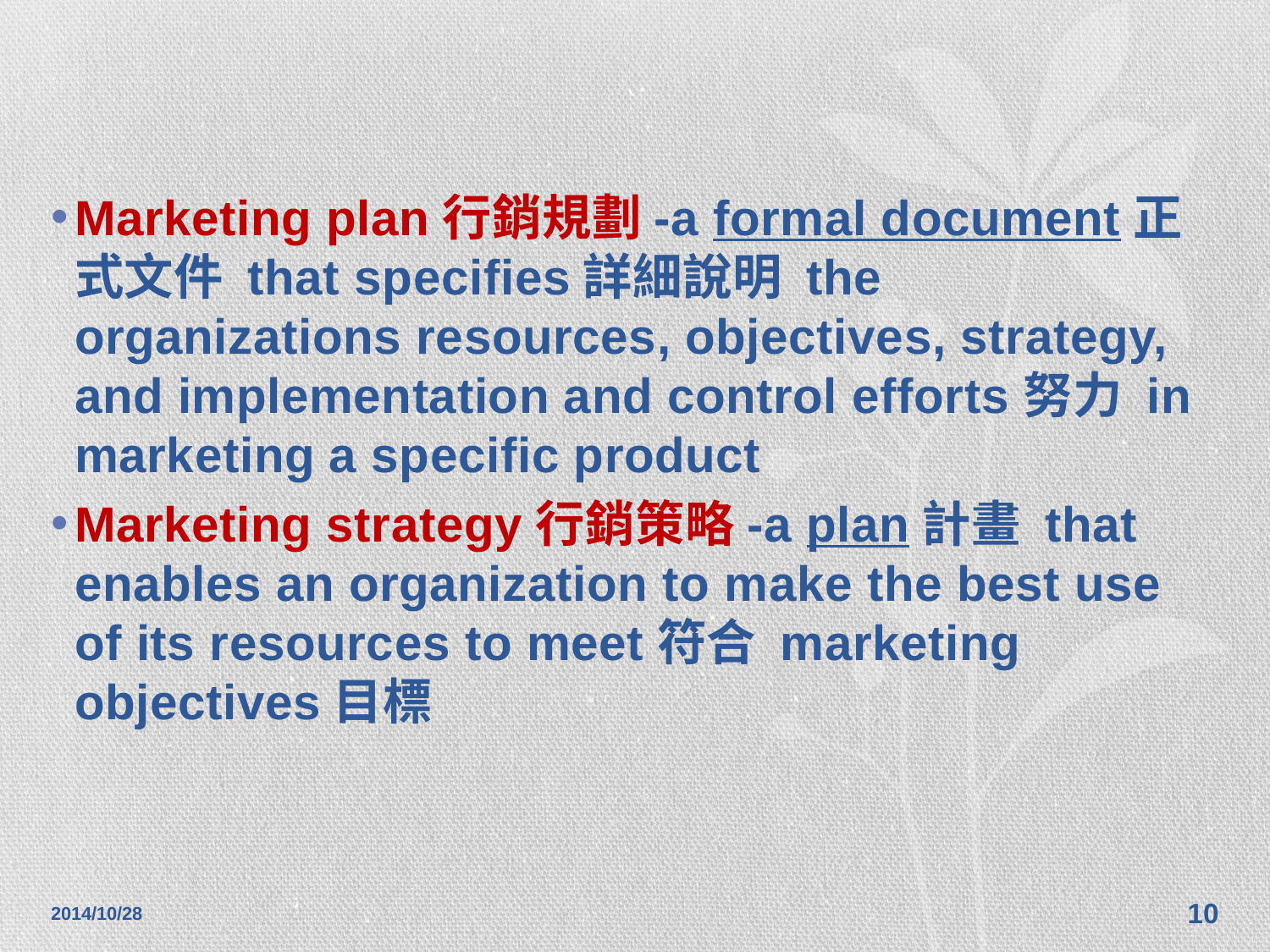

#
Marketing plan行銷規劃-a formal document正式文件 that specifies詳細說明 the organizations resources, objectives, strategy, and implementation and control efforts努力 in marketing a specific product
Marketing strategy行銷策略-a plan計畫 that enables an organization to make the best use of its resources to meet符合 marketing objectives目標

2014/10/28
10